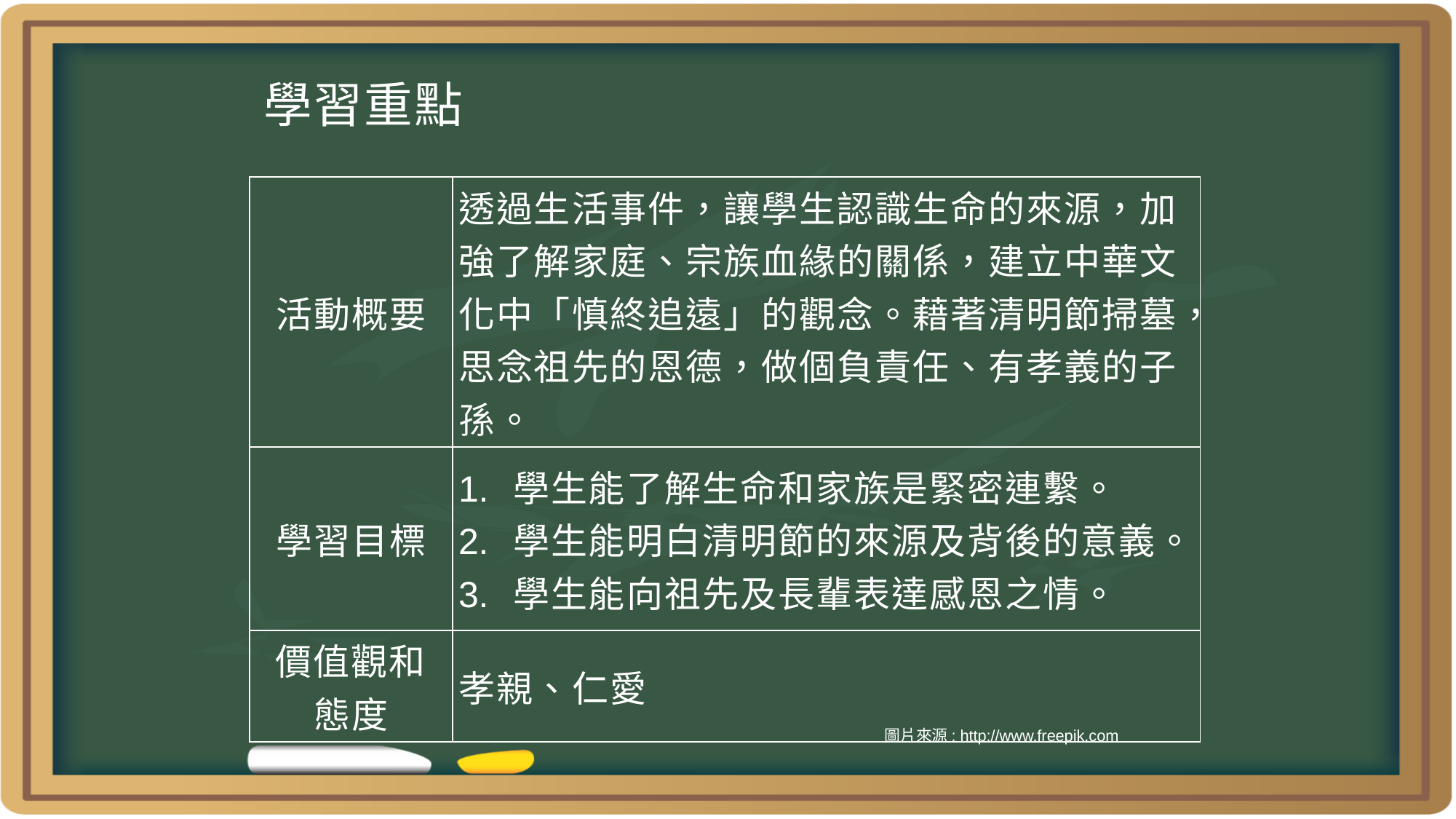

學習重點
| 活動概要 | 透過生活事件，讓學生認識生命的來源，加強了解家庭、宗族血緣的關係，建立中華文化中「慎終追遠」的觀念。藉著清明節掃墓，思念祖先的恩德，做個負責任、有孝義的子孫。 |
| --- | --- |
| 學習目標 | 學生能了解生命和家族是緊密連繫。 學生能明白清明節的來源及背後的意義。 學生能向祖先及長輩表達感恩之情。 |
| 價值觀和 態度 | 孝親、仁愛 |
圖片來源: http://www.freepik.com